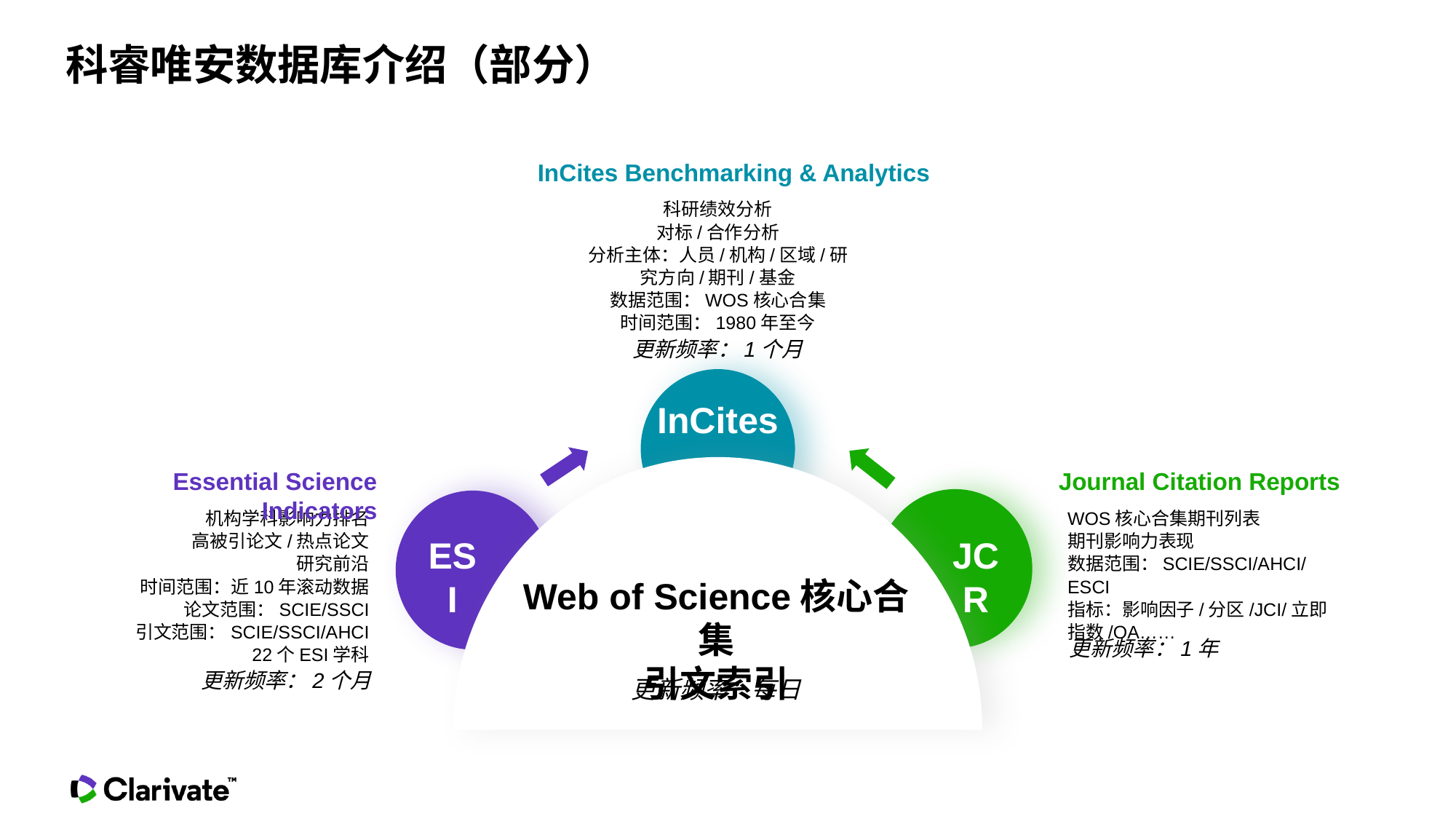

# 科睿唯安数据库介绍（部分）
InCites Benchmarking & Analytics
科研绩效分析
对标/合作分析
分析主体：人员/机构/区域/研究方向/期刊/基金
数据范围：WOS核心合集
时间范围：1980年至今

InCites

Essential Science Indicators
Journal Citation Reports

机构学科影响力排名
高被引论文/热点论文
研究前沿
时间范围：近10年滚动数据
论文范围：SCIE/SSCI
引文范围：SCIE/SSCI/AHCI
22个ESI学科
WOS核心合集期刊列表
期刊影响力表现
数据范围：SCIE/SSCI/AHCI/ESCI
指标：影响因子/分区/JCI/立即指数/OA……

JCR
ESI
Web of Science核心合集
引文索引
更新频率：1个月

更新频率：1年
更新频率：2个月
更新频率：每日